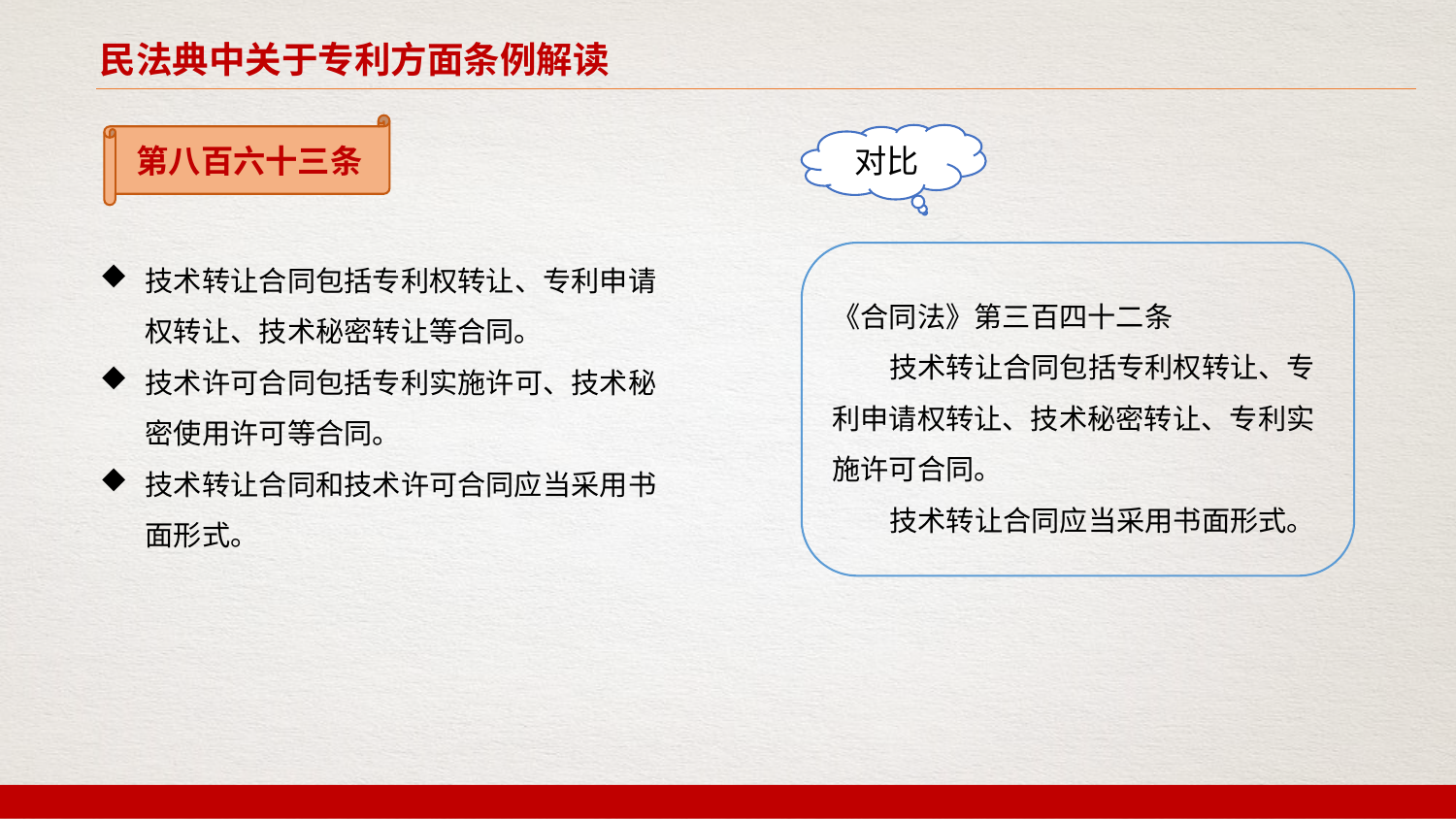

民法典中关于专利方面条例解读
第八百六十三条
对比
技术转让合同包括专利权转让、专利申请权转让、技术秘密转让等合同。
技术许可合同包括专利实施许可、技术秘密使用许可等合同。
技术转让合同和技术许可合同应当采用书面形式。
《合同法》第三百四十二条
        技术转让合同包括专利权转让、专利申请权转让、技术秘密转让、专利实施许可合同。
        技术转让合同应当采用书面形式。